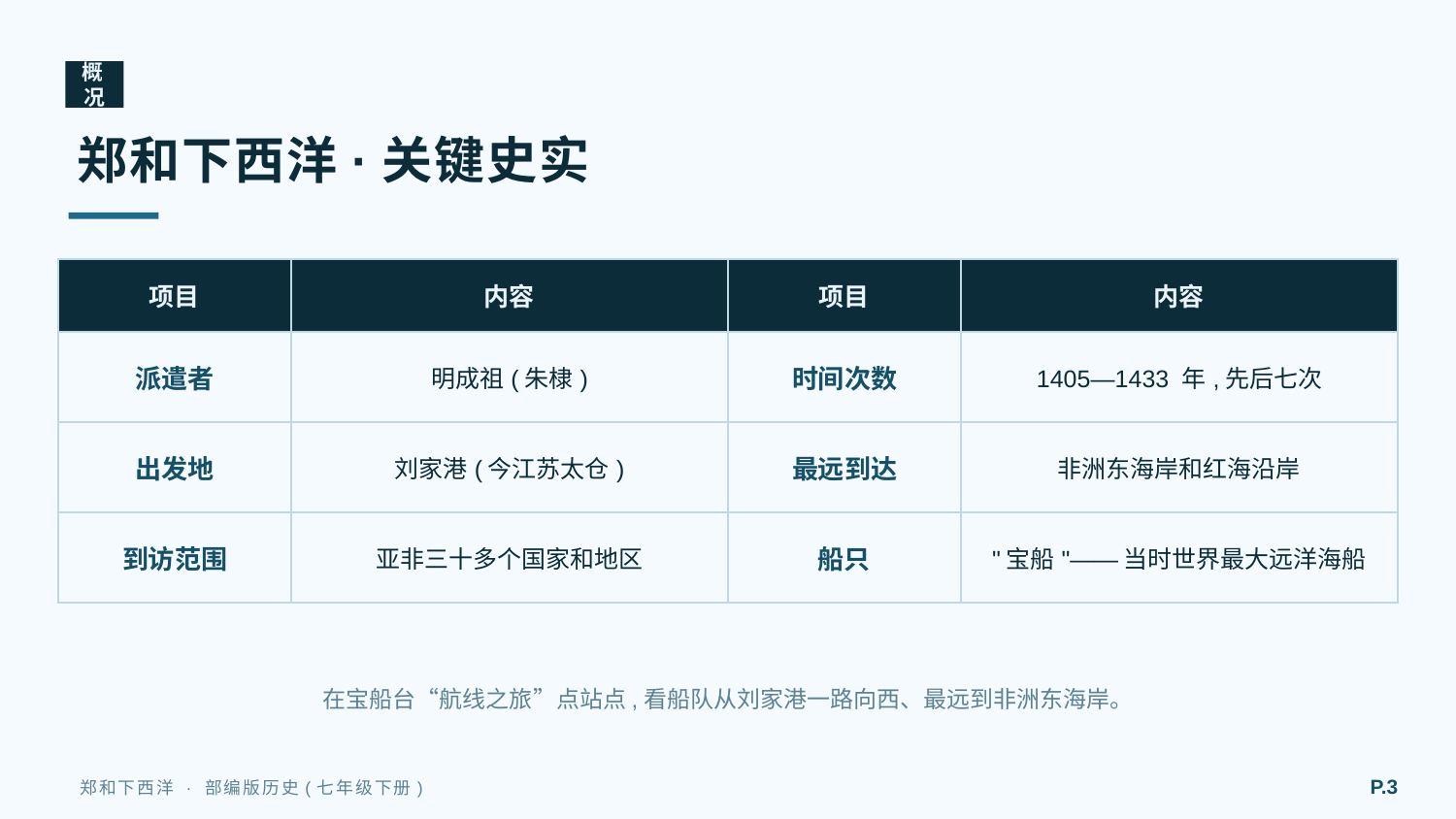

概况

郑和下西洋·关键史实

| 项目 | 内容 | 项目 | 内容 |
| --- | --- | --- | --- |
| 派遣者 | 明成祖(朱棣) | 时间次数 | 1405—1433 年,先后七次 |
| 出发地 | 刘家港(今江苏太仓) | 最远到达 | 非洲东海岸和红海沿岸 |
| 到访范围 | 亚非三十多个国家和地区 | 船只 | "宝船"——当时世界最大远洋海船 |
在宝船台“航线之旅”点站点,看船队从刘家港一路向西、最远到非洲东海岸。
P.3
郑和下西洋 · 部编版历史(七年级下册)